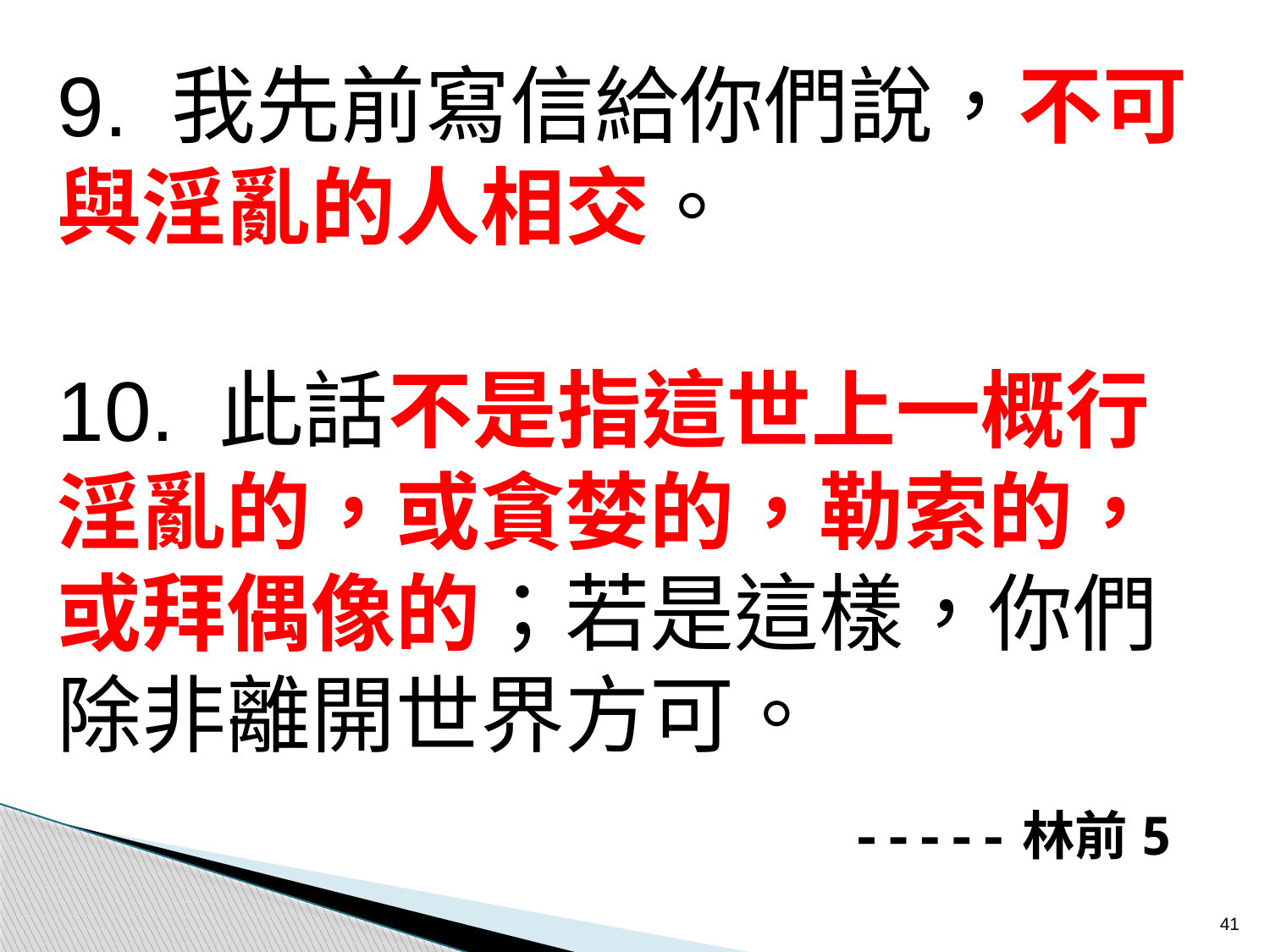

9. 我先前寫信給你們說，不可與淫亂的人相交。

10. 此話不是指這世上一概行淫亂的，或貪婪的，勒索的，或拜偶像的；若是這樣，你們除非離開世界方可。
-----林前5
41